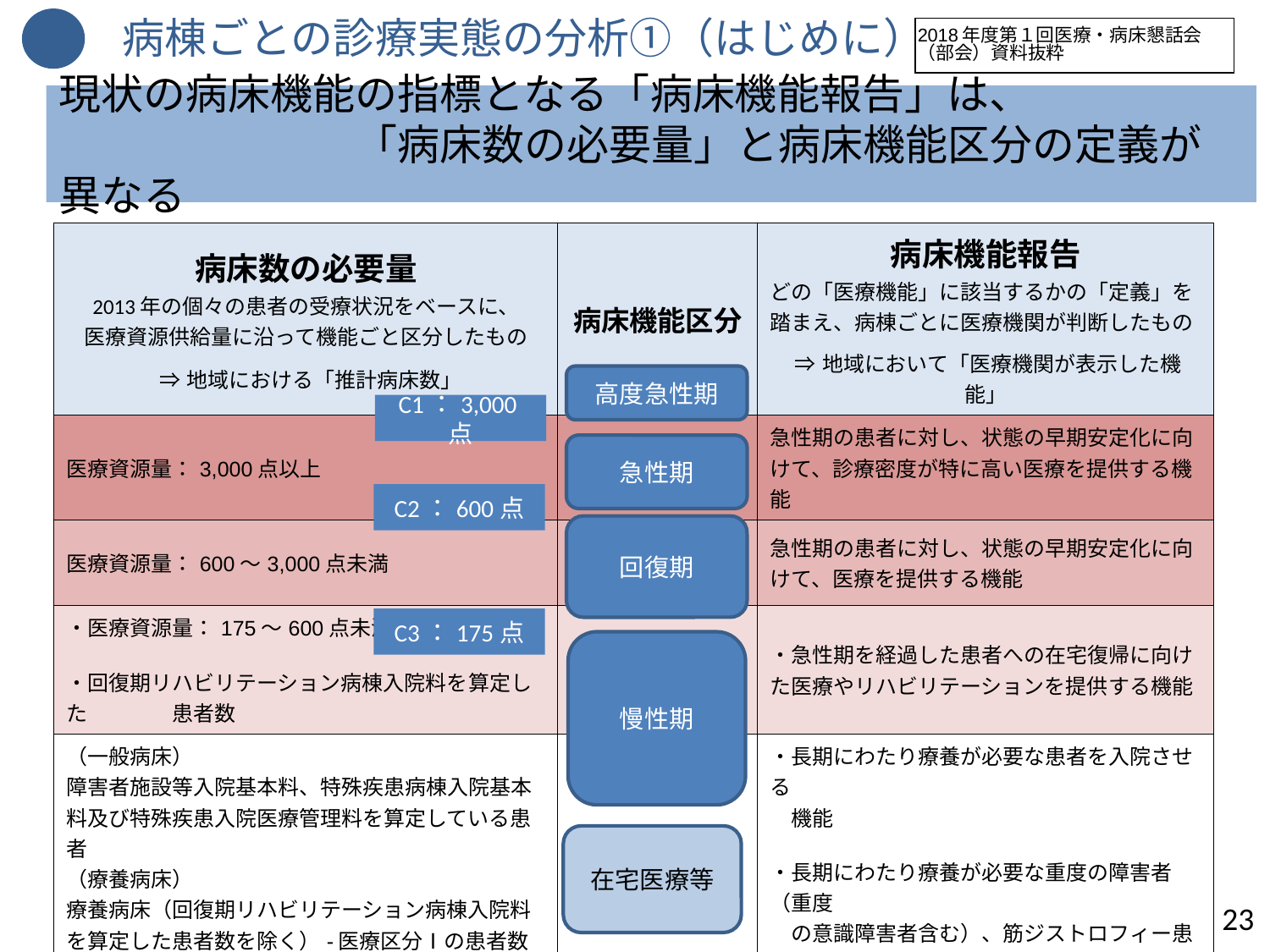

病棟ごとの診療実態の分析①（はじめに）

2018年度第１回医療・病床懇話会
（部会）資料抜粋
現状の病床機能の指標となる「病床機能報告」は、
　　　　　　　「病床数の必要量」と病床機能区分の定義が異なる
| 病床数の必要量 2013年の個々の患者の受療状況をベースに、 医療資源供給量に沿って機能ごと区分したもの   ⇒地域における「推計病床数」 | 病床機能区分 | 病床機能報告 どの「医療機能」に該当するかの「定義」を踏まえ、病棟ごとに医療機関が判断したもの   ⇒地域において「医療機関が表示した機能」 |
| --- | --- | --- |
| 医療資源量：3,000点以上 |  | 急性期の患者に対し、状態の早期安定化に向けて、診療密度が特に高い医療を提供する機能 |
| 医療資源量：600～3,000点未満 |  | 急性期の患者に対し、状態の早期安定化に向けて、医療を提供する機能 |
| ・医療資源量：175～600点未満 ・回復期リハビリテーション病棟入院料を算定した　　　　患者数 |  | ・急性期を経過した患者への在宅復帰に向けた医療やリハビリテーションを提供する機能 |
| （一般病床） 障害者施設等入院基本料、特殊疾患病棟入院基本料及び特殊疾患入院医療管理料を算定している患者 （療養病床） 療養病床（回復期リハビリテーション病棟入院料を算定した患者数を除く）-医療区分Ⅰの患者数の70％-地域差解消分 |  | ・長期にわたり療養が必要な患者を入院させる 　機能 ・長期にわたり療養が必要な重度の障害者（重度 　の意識障害者含む）、筋ジストロフィー患者又は 　難病患者等を入院させる機能 |
| 【訪問診療】在宅訪問診療患者 【介護老人保健施設】介護老人施設入所者 【病床からの移行分】 〇一般病床の医療資源投入量：175点未満 ○療養病床の医療区分１の70％の患者 ○療養病床入院受療率の地域差解消分（加算） |  |  |
高度急性期
C1：3,000点
急性期
C2：600点
回復期
C3：175点
慢性期
在宅医療等
23